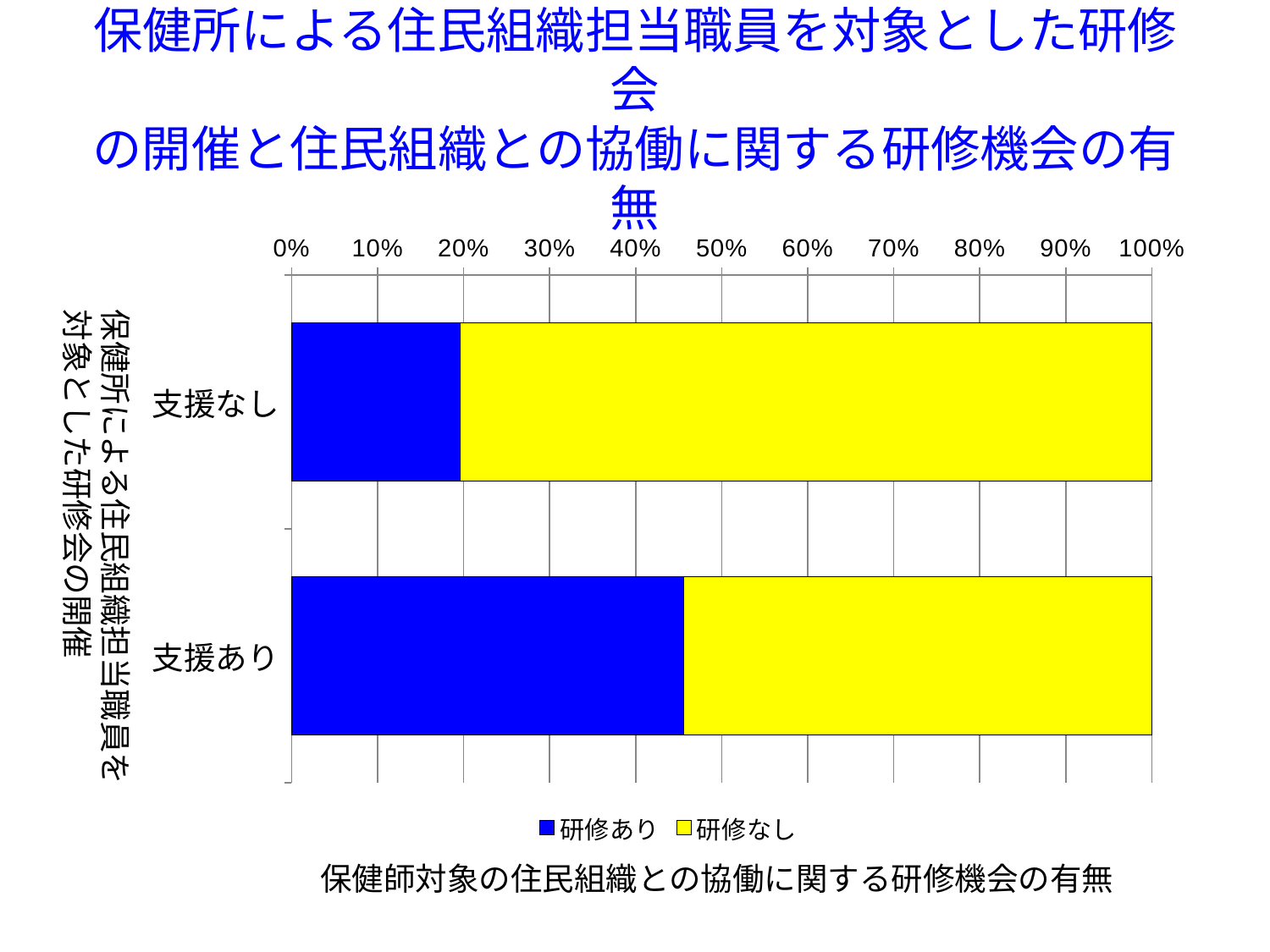

# 保健所による住民組織担当職員を対象とした研修会 の開催と住民組織との協働に関する研修機会の有無

### Chart

| Category | 研修あり | 研修なし |
|---|---|---|
| 支援なし | 128.0 | 524.0 |
| 支援あり | 93.0 | 111.0 |
保健所による住民組織担当職員を
対象とした研修会の開催
保健師対象の住民組織との協働に関する研修機会の有無